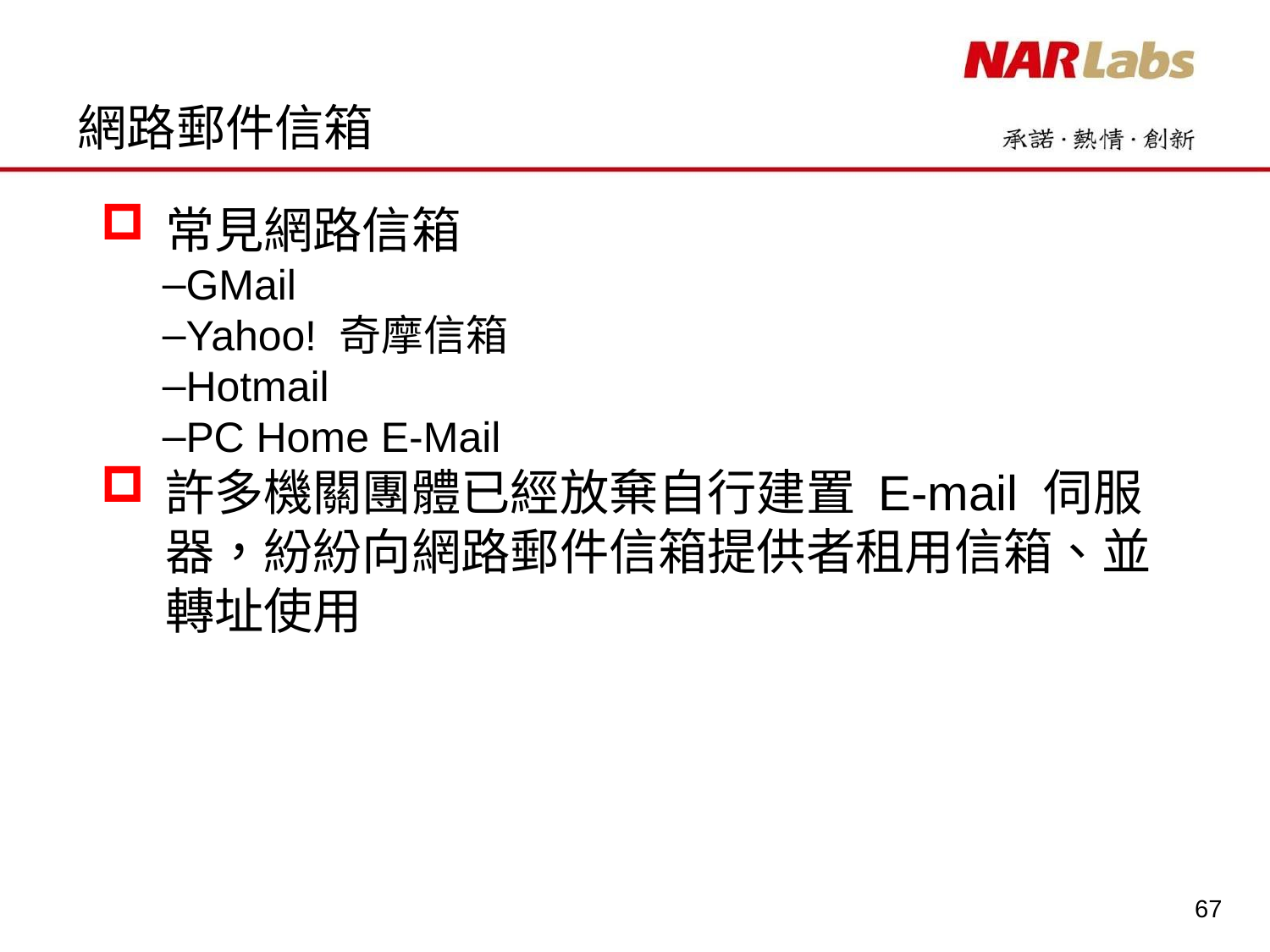

# 網路郵件信箱
常見網路信箱
GMail
Yahoo! 奇摩信箱
Hotmail
PC Home E-Mail
許多機關團體已經放棄自行建置 E-mail 伺服器，紛紛向網路郵件信箱提供者租用信箱、並轉址使用

67